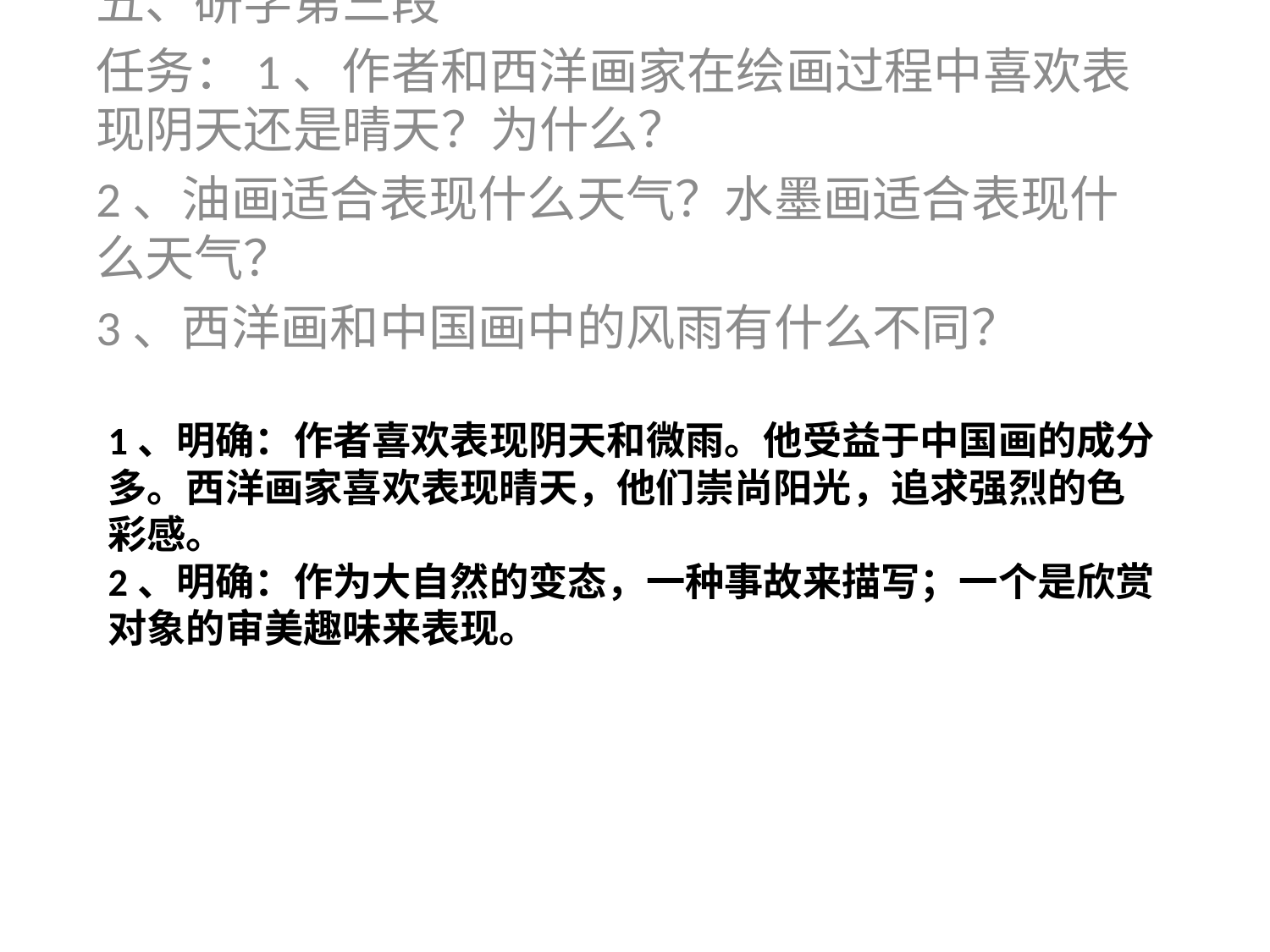

五、研学第三段
任务：1、作者和西洋画家在绘画过程中喜欢表现阴天还是晴天？为什么？
2、油画适合表现什么天气？水墨画适合表现什么天气？
3、西洋画和中国画中的风雨有什么不同？
# 1、明确：作者喜欢表现阴天和微雨。他受益于中国画的成分多。西洋画家喜欢表现晴天，他们崇尚阳光，追求强烈的色彩感。 2、明确：作为大自然的变态，一种事故来描写；一个是欣赏对象的审美趣味来表现。